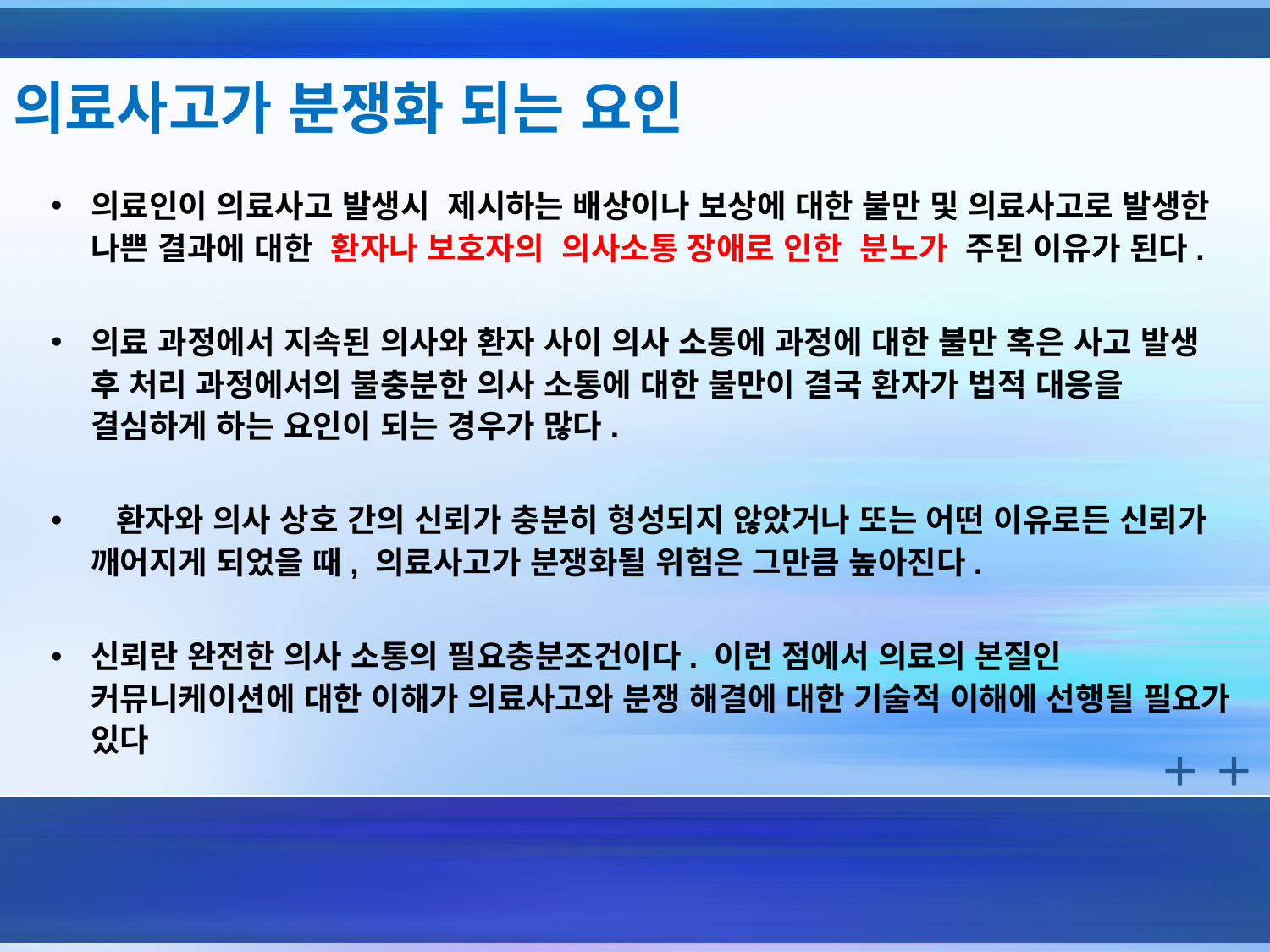

# 의료사고가 분쟁화 되는 요인
의료인이 의료사고 발생시  제시하는 배상이나 보상에 대한 불만 및 의료사고로 발생한 나쁜 결과에 대한  환자나 보호자의  의사소통 장애로 인한  분노가  주된 이유가 된다.

의료 과정에서 지속된 의사와 환자 사이 의사 소통에 과정에 대한 불만 혹은 사고 발생 후 처리 과정에서의 불충분한 의사 소통에 대한 불만이 결국 환자가 법적 대응을 결심하게 하는 요인이 되는 경우가 많다.

  환자와 의사 상호 간의 신뢰가 충분히 형성되지 않았거나 또는 어떤 이유로든 신뢰가 깨어지게 되었을 때, 의료사고가 분쟁화될 위험은 그만큼 높아진다.

신뢰란 완전한 의사 소통의 필요충분조건이다. 이런 점에서 의료의 본질인 커뮤니케이션에 대한 이해가 의료사고와 분쟁 해결에 대한 기술적 이해에 선행될 필요가 있다